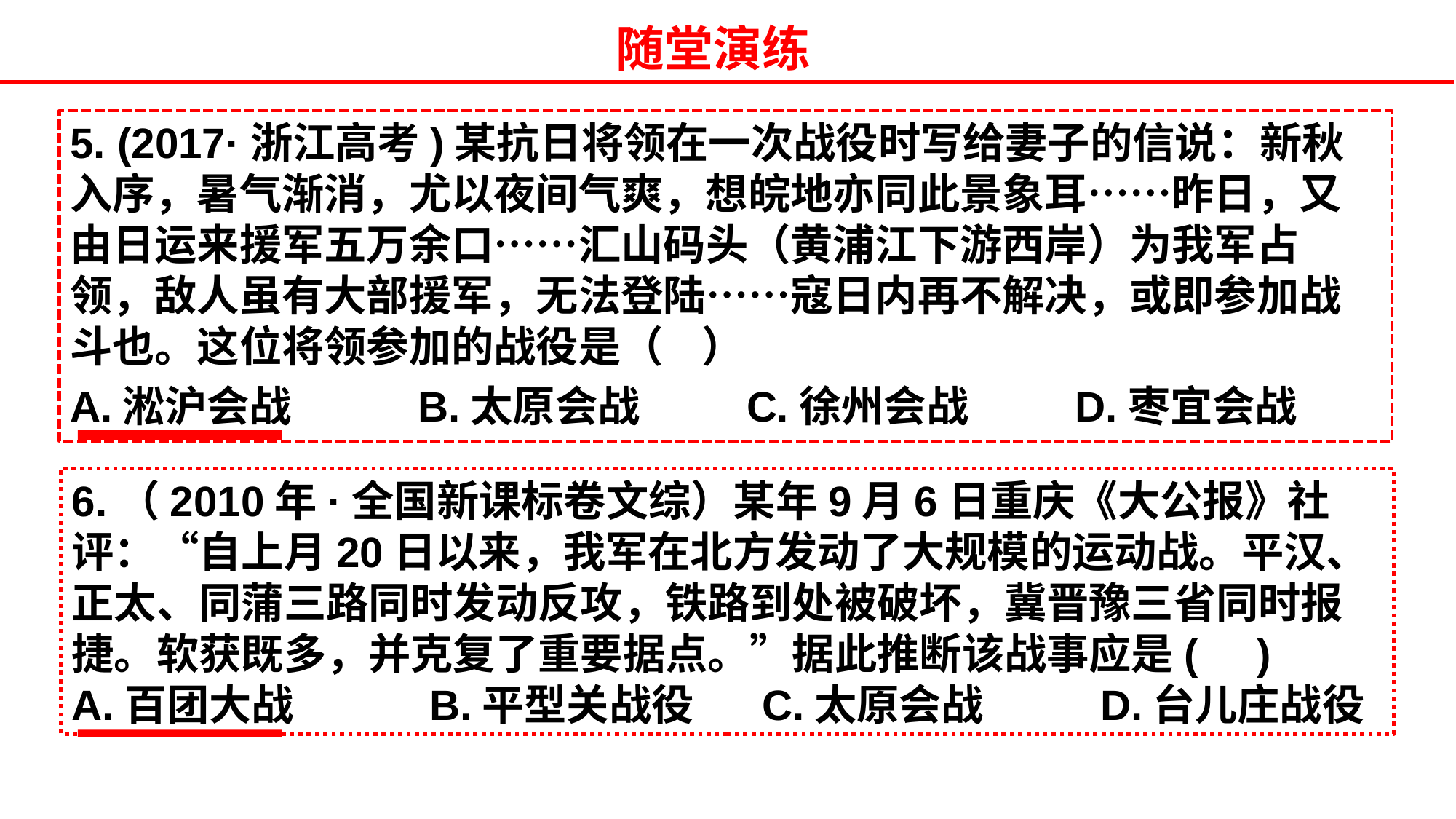

随堂演练
5. (2017·浙江高考)某抗日将领在一次战役时写给妻子的信说：新秋入序，暑气渐消，尤以夜间气爽，想皖地亦同此景象耳……昨日，又由日运来援军五万余口……汇山码头（黄浦江下游西岸）为我军占领，敌人虽有大部援军，无法登陆……寇日内再不解决，或即参加战斗也。这位将领参加的战役是（    ）
A.淞沪会战            B.太原会战          C.徐州会战          D.枣宜会战

6.（2010年·全国新课标卷文综）某年9月6日重庆《大公报》社评：“自上月20日以来，我军在北方发动了大规模的运动战。平汉、正太、同蒲三路同时发动反攻，铁路到处被破坏，冀晋豫三省同时报捷。软获既多，并克复了重要据点。”据此推断该战事应是(     )
A.百团大战             B.平型关战役      C.太原会战           D.台儿庄战役